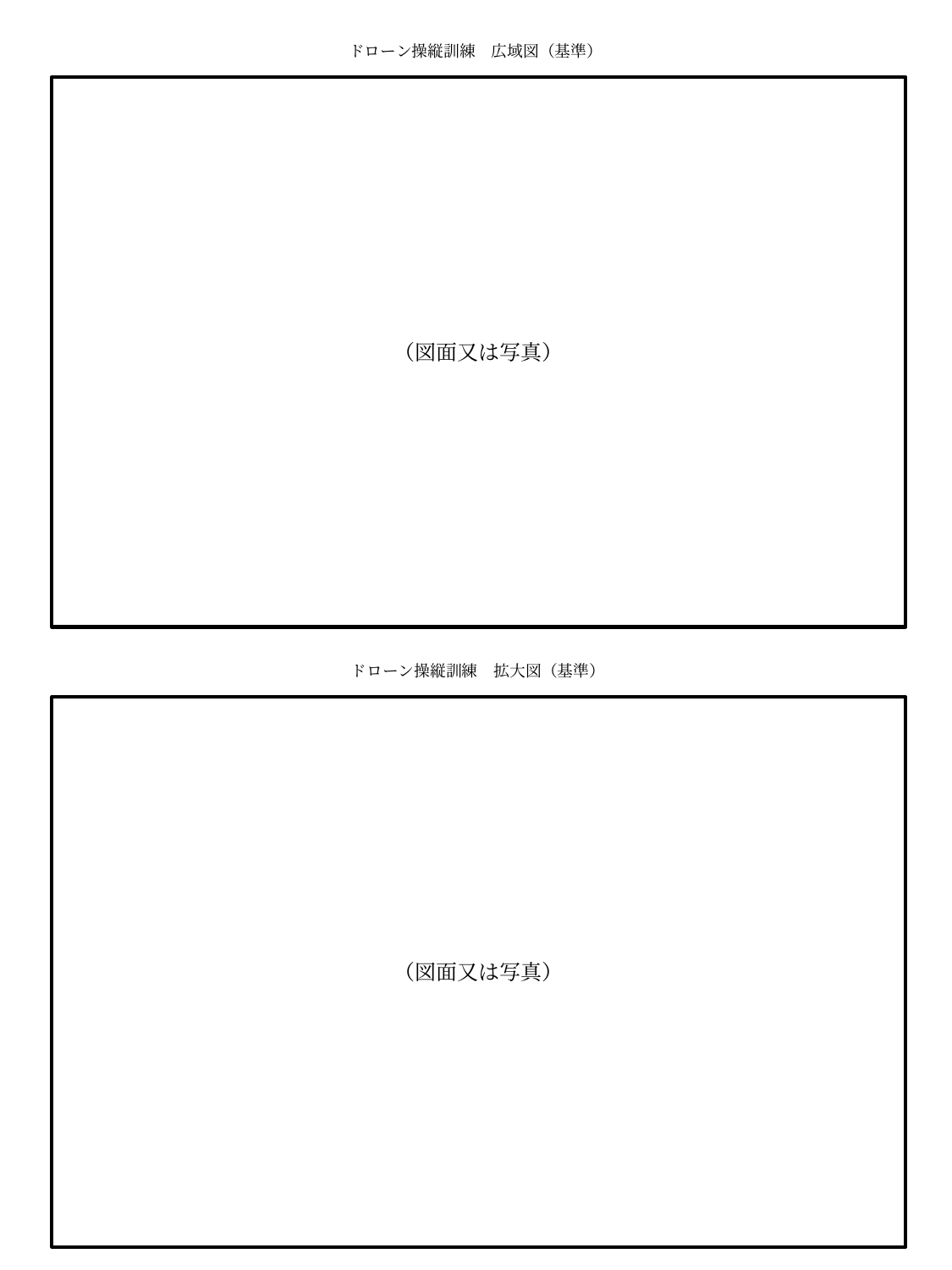

ドローン操縦訓練　広域図（基準）

（図面又は写真）
ドローン操縦訓練　拡大図（基準）

（図面又は写真）